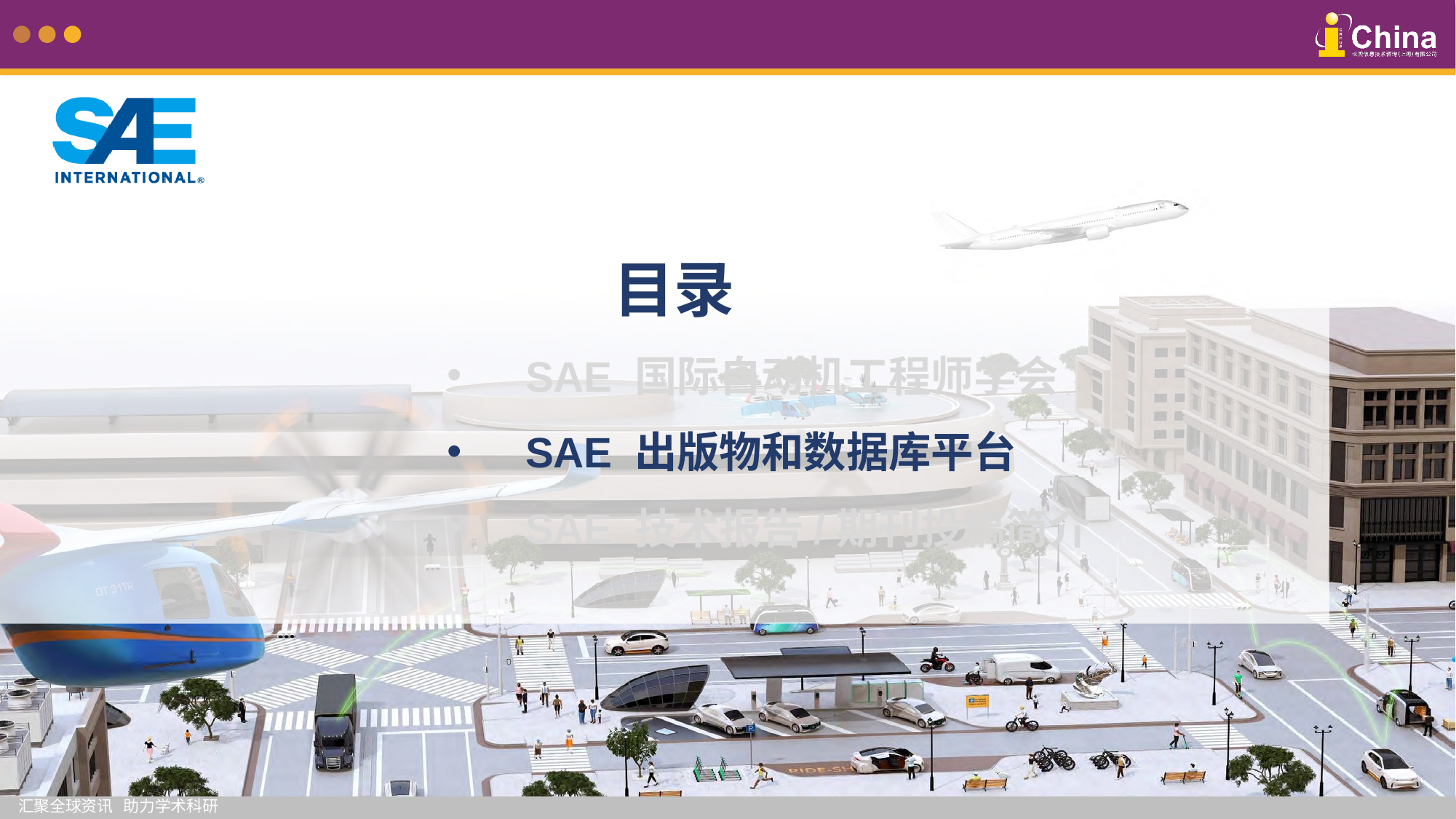

目录
  SAE 国际自动机工程师学会
  SAE 出版物和数据库平台
  SAE 技术报告/期刊投稿简介